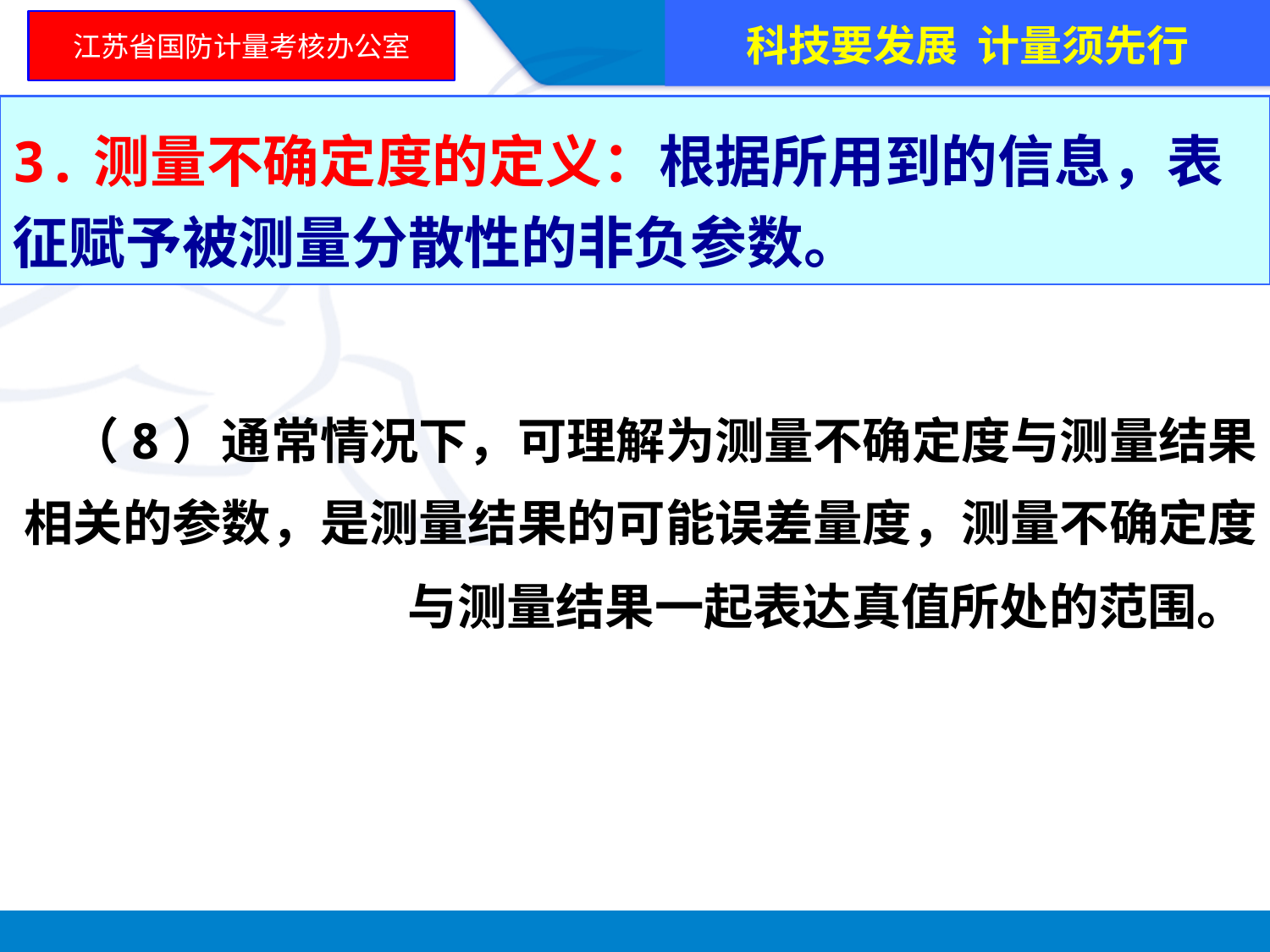

科技要发展  计量须先行
江苏省国防计量考核办公室
3.测量不确定度的定义：根据所用到的信息，表征赋予被测量分散性的非负参数。

（8）通常情况下，可理解为测量不确定度与测量结果相关的参数，是测量结果的可能误差量度，测量不确定度与测量结果一起表达真值所处的范围。